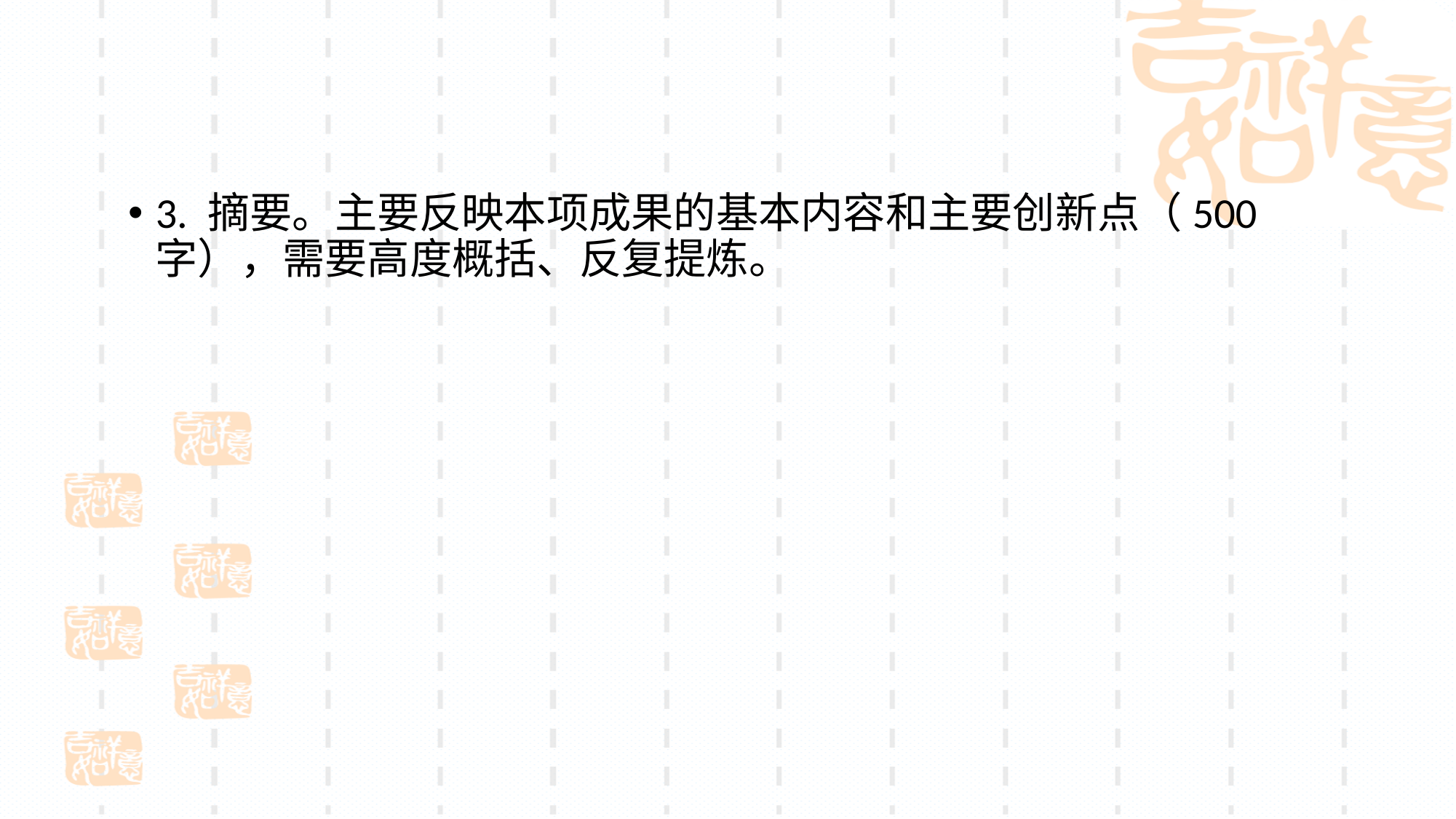

3. 摘要。主要反映本项成果的基本内容和主要创新点（500字），需要高度概括、反复提炼。